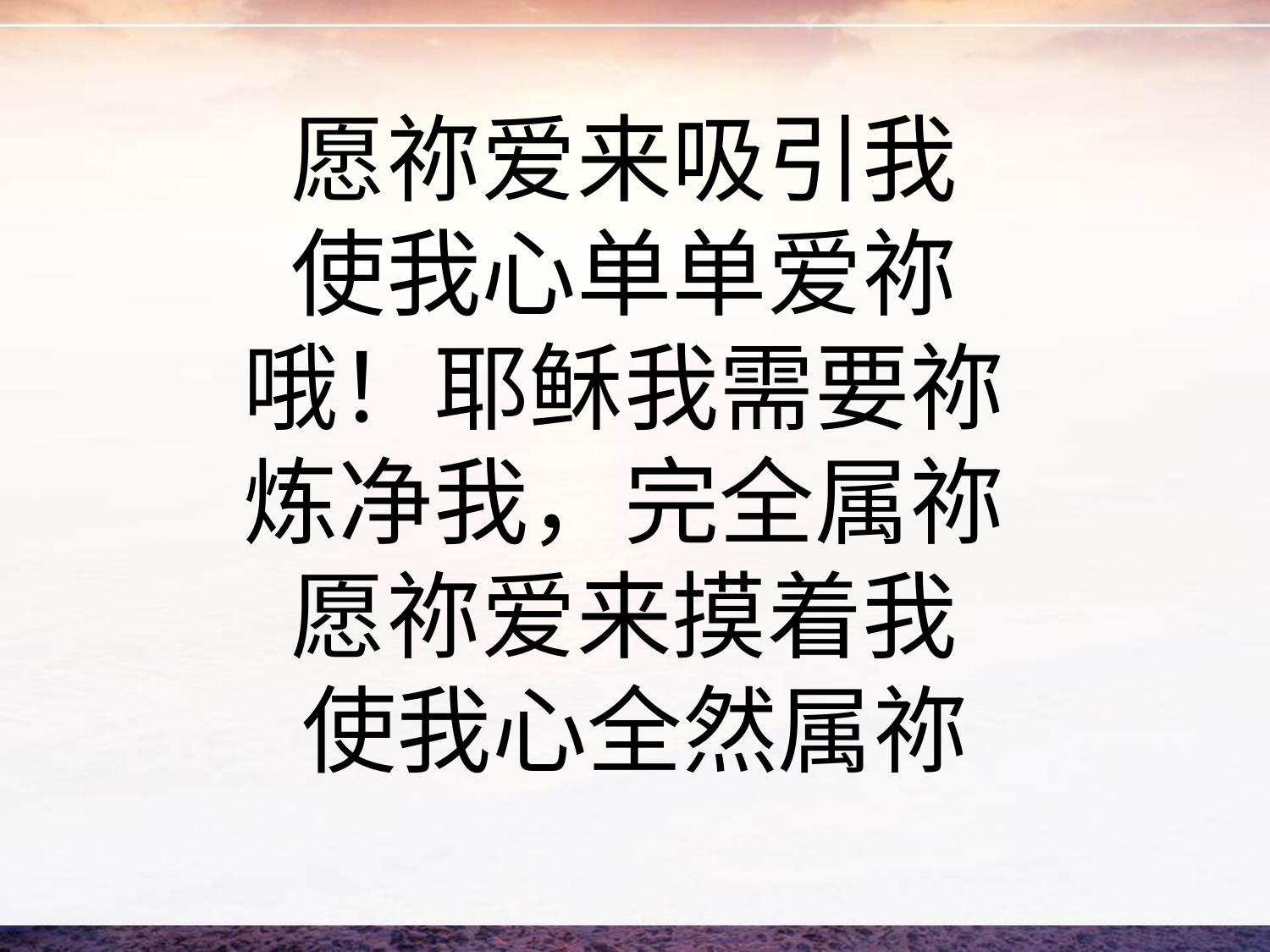

愿祢爱来吸引我
使我心单单爱祢
哦！耶稣我需要祢
炼净我，完全属祢
愿祢爱来摸着我
使我心全然属祢